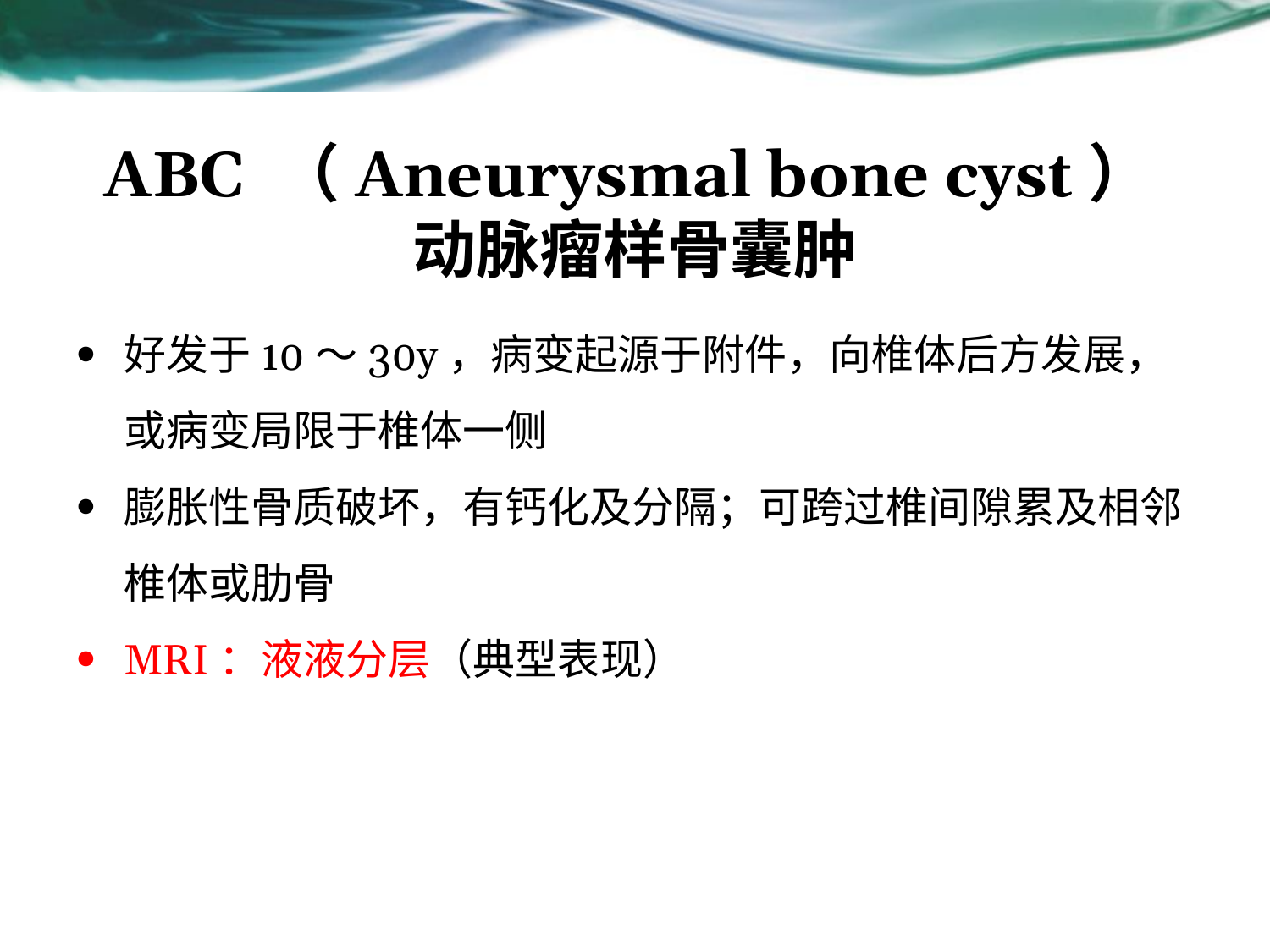

# ABC （Aneurysmal bone cyst） 动脉瘤样骨囊肿

好发于10～30y，病变起源于附件，向椎体后方发展，或病变局限于椎体一侧
膨胀性骨质破坏，有钙化及分隔；可跨过椎间隙累及相邻椎体或肋骨
MRI：液液分层（典型表现）